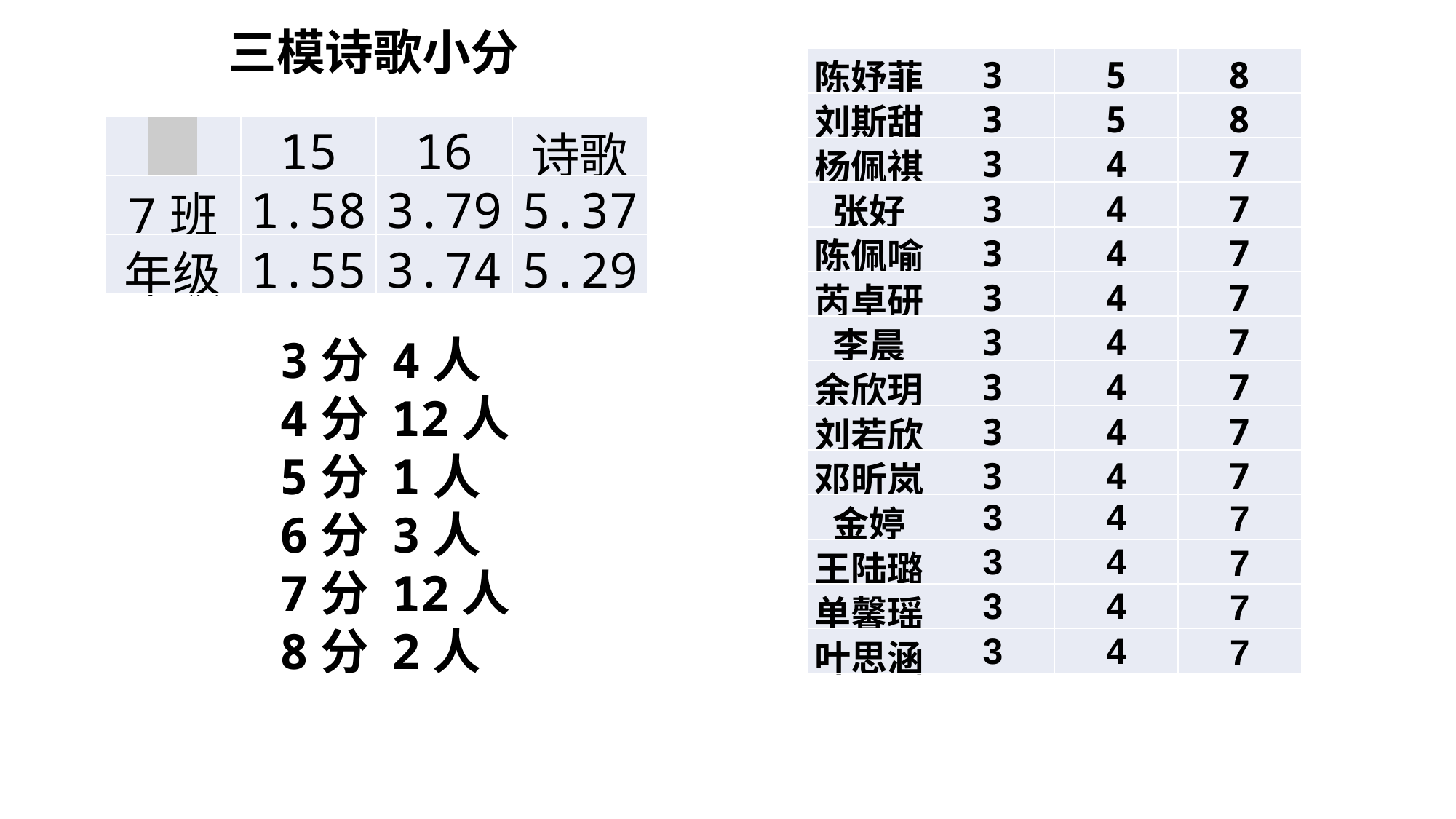

三模诗歌小分
| 陈妤菲 | 3 | 5 | 8 |
| --- | --- | --- | --- |
| 刘斯甜 | 3 | 5 | 8 |
| 杨佩祺 | 3 | 4 | 7 |
| 张好 | 3 | 4 | 7 |
| 陈佩喻 | 3 | 4 | 7 |
| 芮卓研 | 3 | 4 | 7 |
| 李晨 | 3 | 4 | 7 |
| 余欣玥 | 3 | 4 | 7 |
| 刘若欣 | 3 | 4 | 7 |
| 邓昕岚 | 3 | 4 | 7 |
| 金婷 | 3 | 4 | 7 |
| 王陆璐 | 3 | 4 | 7 |
| 单馨瑶 | 3 | 4 | 7 |
| 叶思涵 | 3 | 4 | 7 |
|  | 15 | 16 | 诗歌 |
| --- | --- | --- | --- |
| 7班 | 1.58 | 3.79 | 5.37 |
| 年级 | 1.55 | 3.74 | 5.29 |
3分 4人
4分 12人
5分 1人
6分 3人
7分 12人
8分 2人